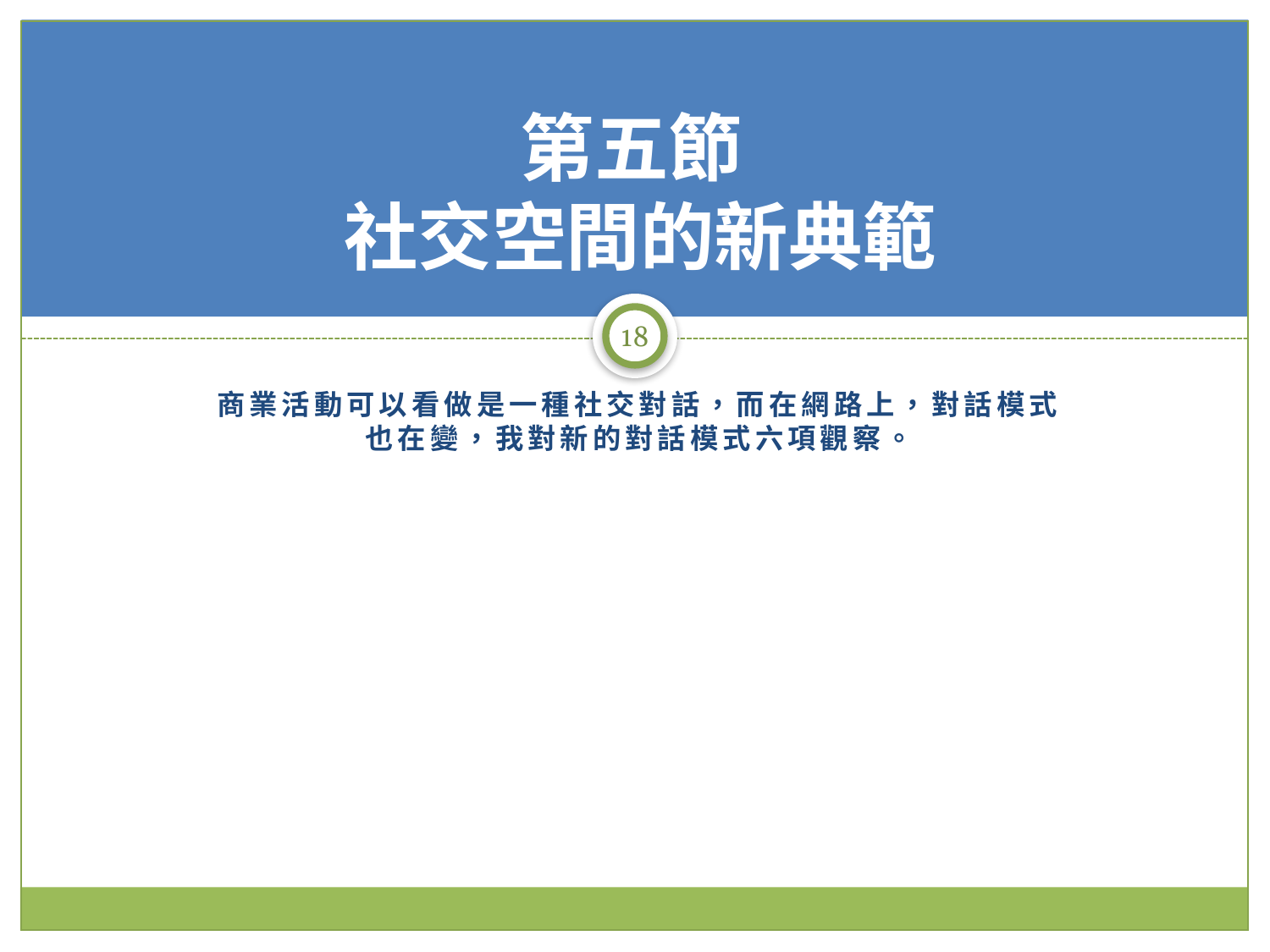

# 第五節 社交空間的新典範
18
商業活動可以看做是一種社交對話，而在網路上，對話模式也在變，我對新的對話模式六項觀察。